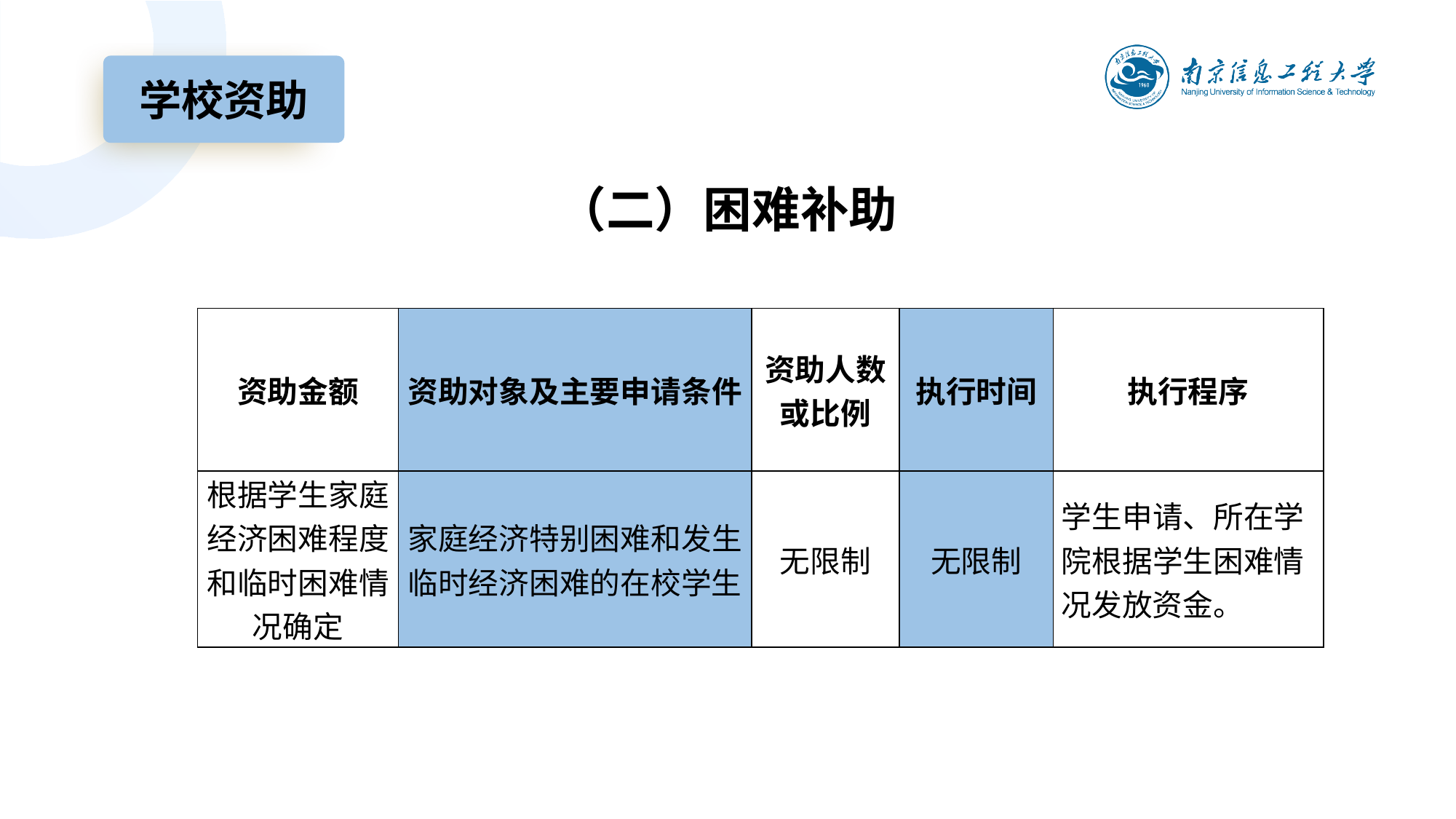

学校资助
# （二）困难补助
| 资助金额 | 资助对象及主要申请条件 | 资助人数或比例 | 执行时间 | 执行程序 |
| --- | --- | --- | --- | --- |
| 根据学生家庭经济困难程度和临时困难情况确定 | 家庭经济特别困难和发生临时经济困难的在校学生 | 无限制 | 无限制 | 学生申请、所在学院根据学生困难情况发放资金。 |